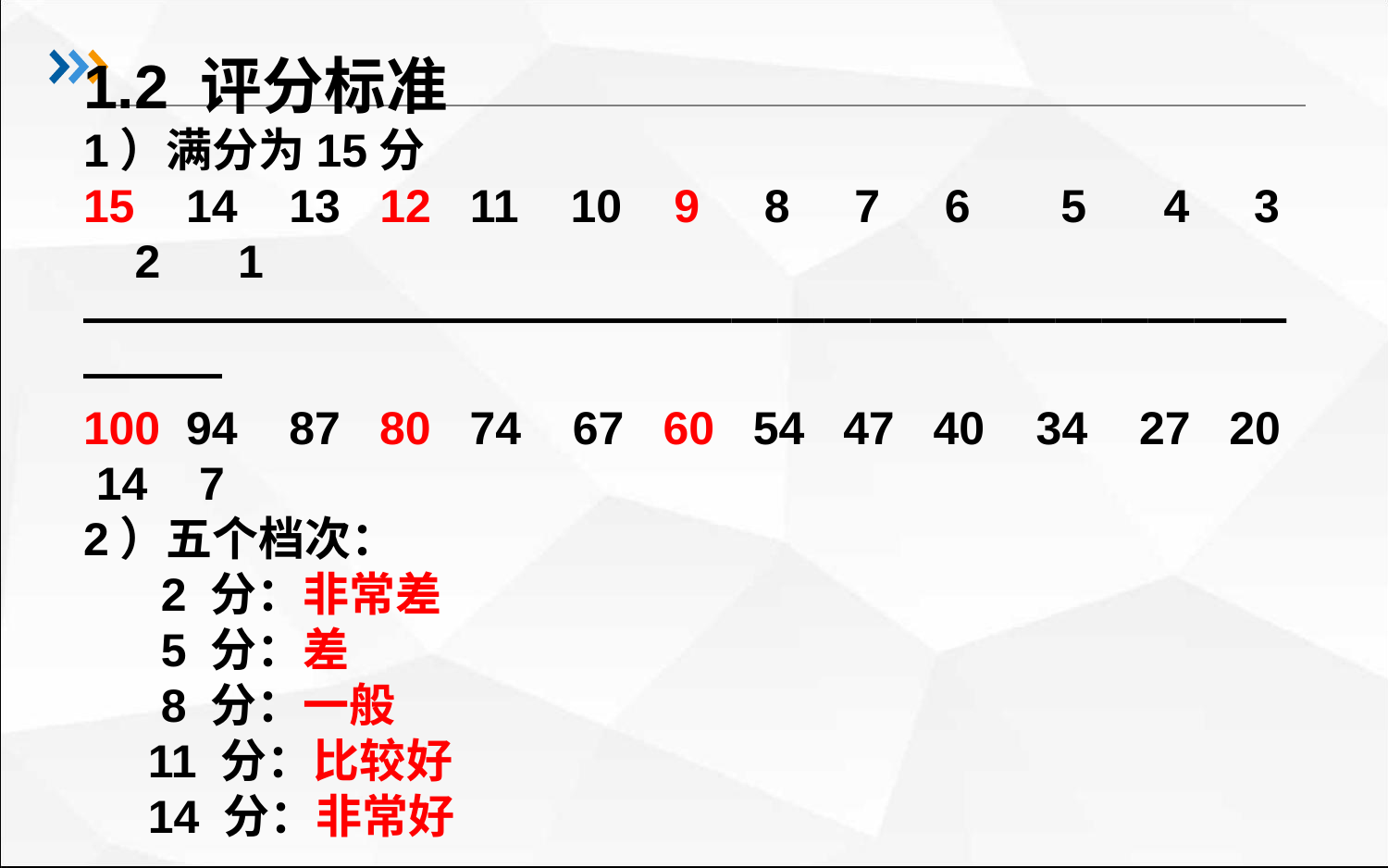

#
1.2 评分标准
1）满分为15分
15    14    13   12   11    10    9     8     7     6       5      4     3      2      1
—————————————————————————————
100  94    87   80   74    67   60   54   47   40    34    27   20   14    7
2）五个档次：
      2 分：非常差
      5 分：差
      8 分：一般
     11 分：比较好
     14 分：非常好